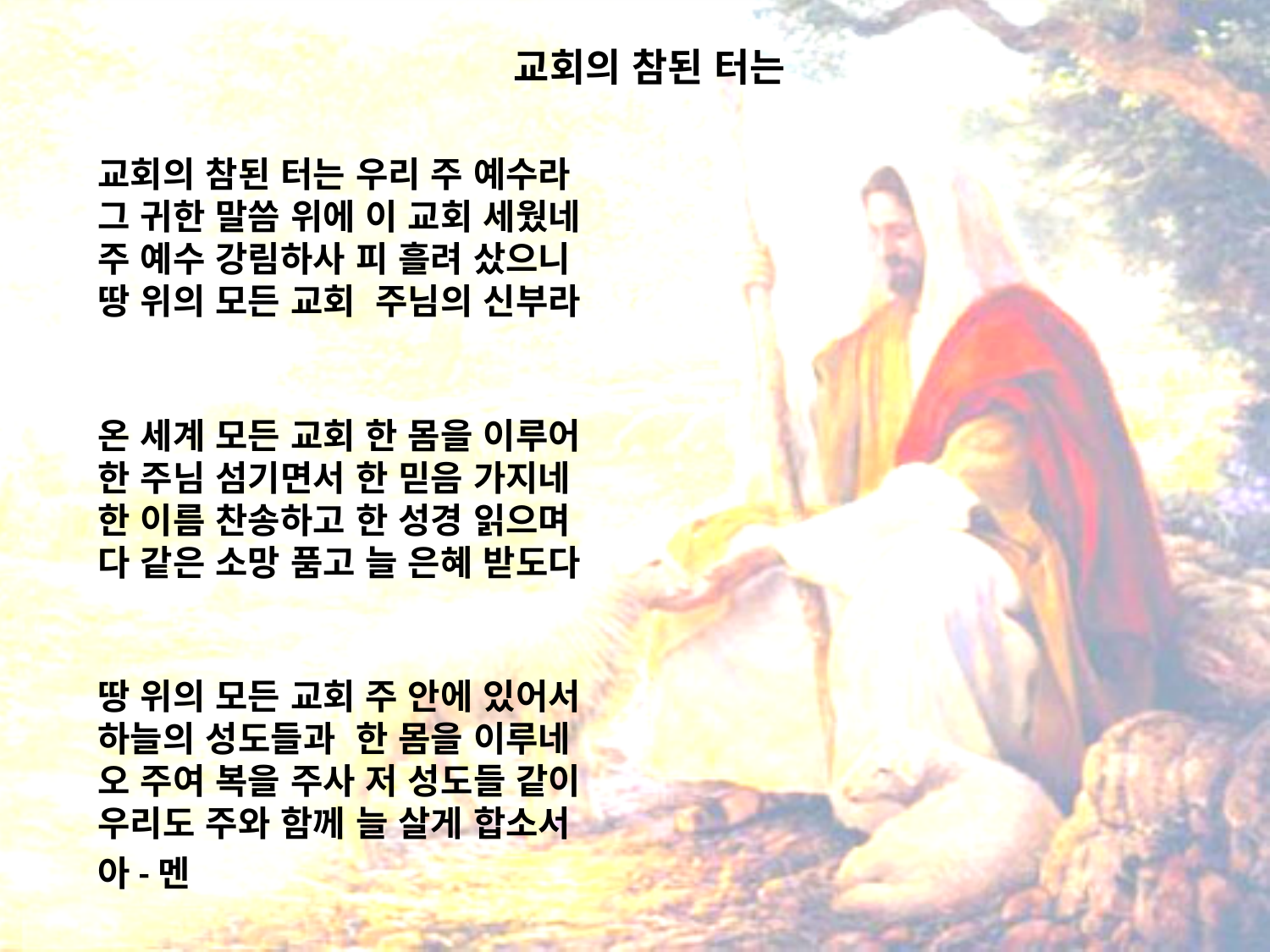

# 교회의 참된 터는
교회의 참된 터는 우리 주 예수라
그 귀한 말씀 위에 이 교회 세웠네
주 예수 강림하사 피 흘려 샀으니
땅 위의 모든 교회  주님의 신부라
온 세계 모든 교회 한 몸을 이루어
한 주님 섬기면서 한 믿음 가지네
한 이름 찬송하고 한 성경 읽으며
다 같은 소망 품고 늘 은혜 받도다
땅 위의 모든 교회 주 안에 있어서
하늘의 성도들과  한 몸을 이루네
오 주여 복을 주사 저 성도들 같이
우리도 주와 함께 늘 살게 합소서
아-멘